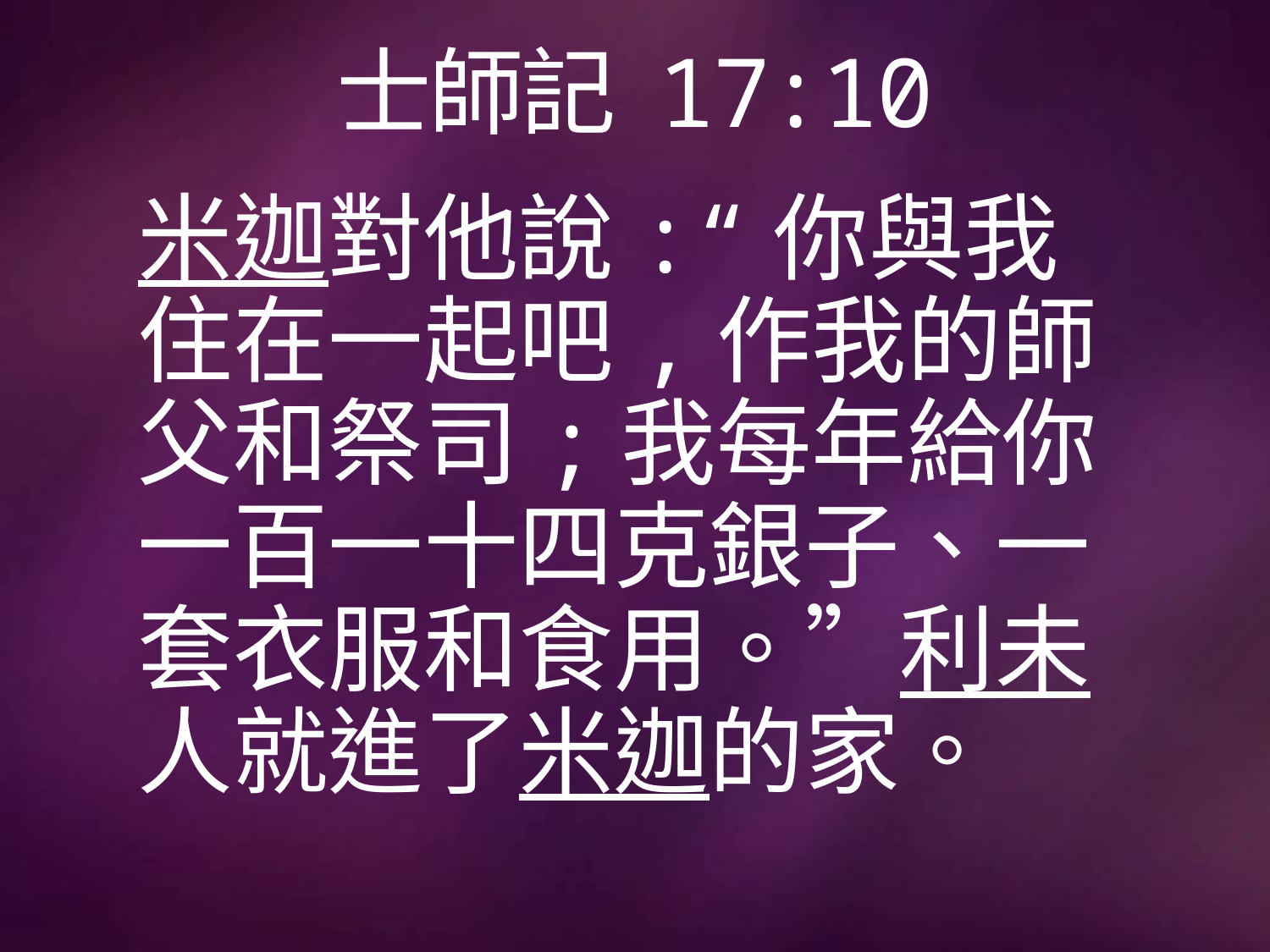

# 士師記 17:10
米迦對他說:“你與我住在一起吧,作我的師父和祭司;我每年給你一百一十四克銀子、一套衣服和食用。”利未人就進了米迦的家。